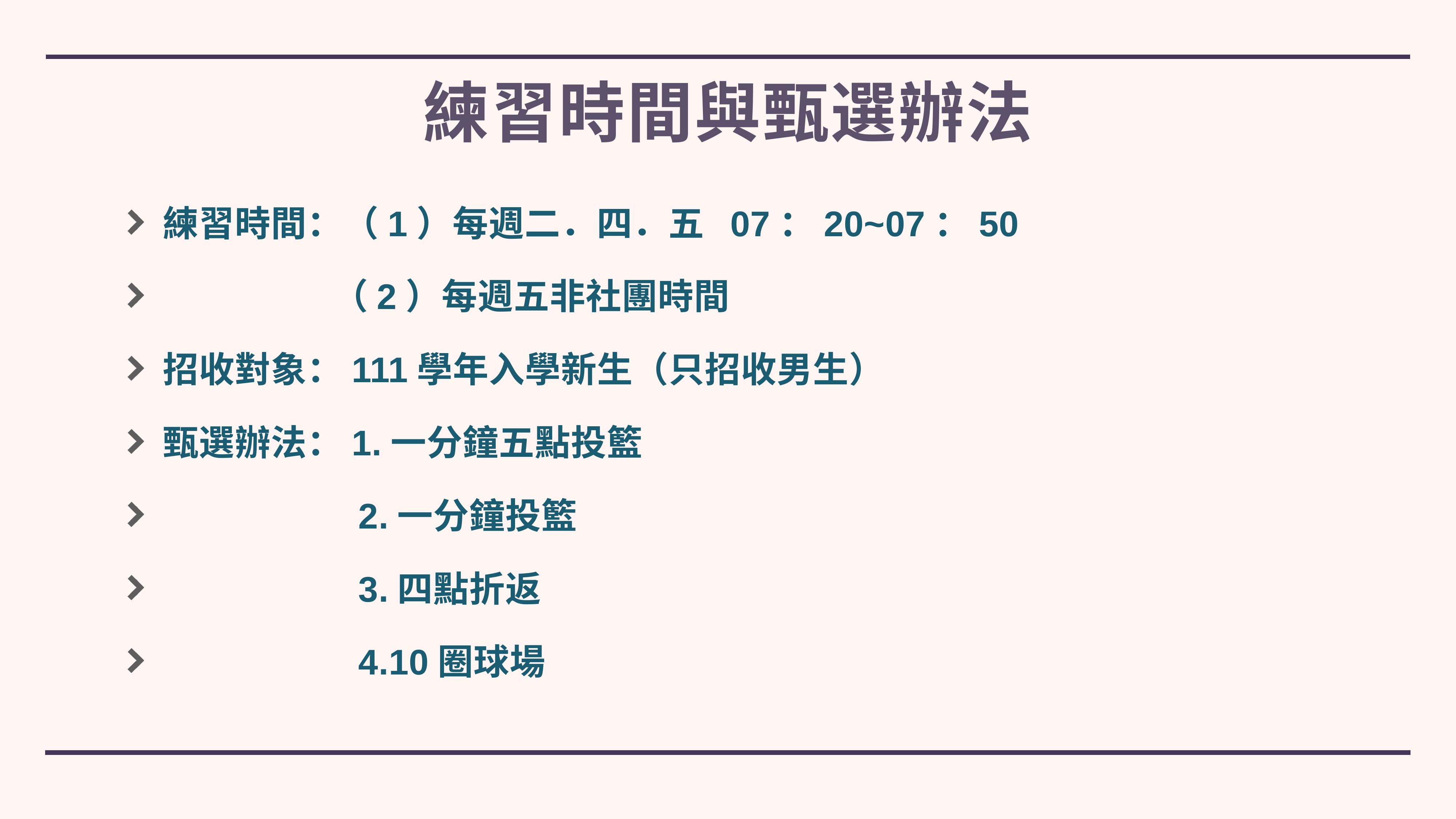

# 練習時間與甄選辦法
練習時間：（1）每週二．四．五  07：20~07：50
                   （2）每週五非社團時間
招收對象：111學年入學新生（只招收男生）
甄選辦法：1.一分鐘五點投籃
                   2.一分鐘投籃
                   3.四點折返
                   4.10圈球場
7